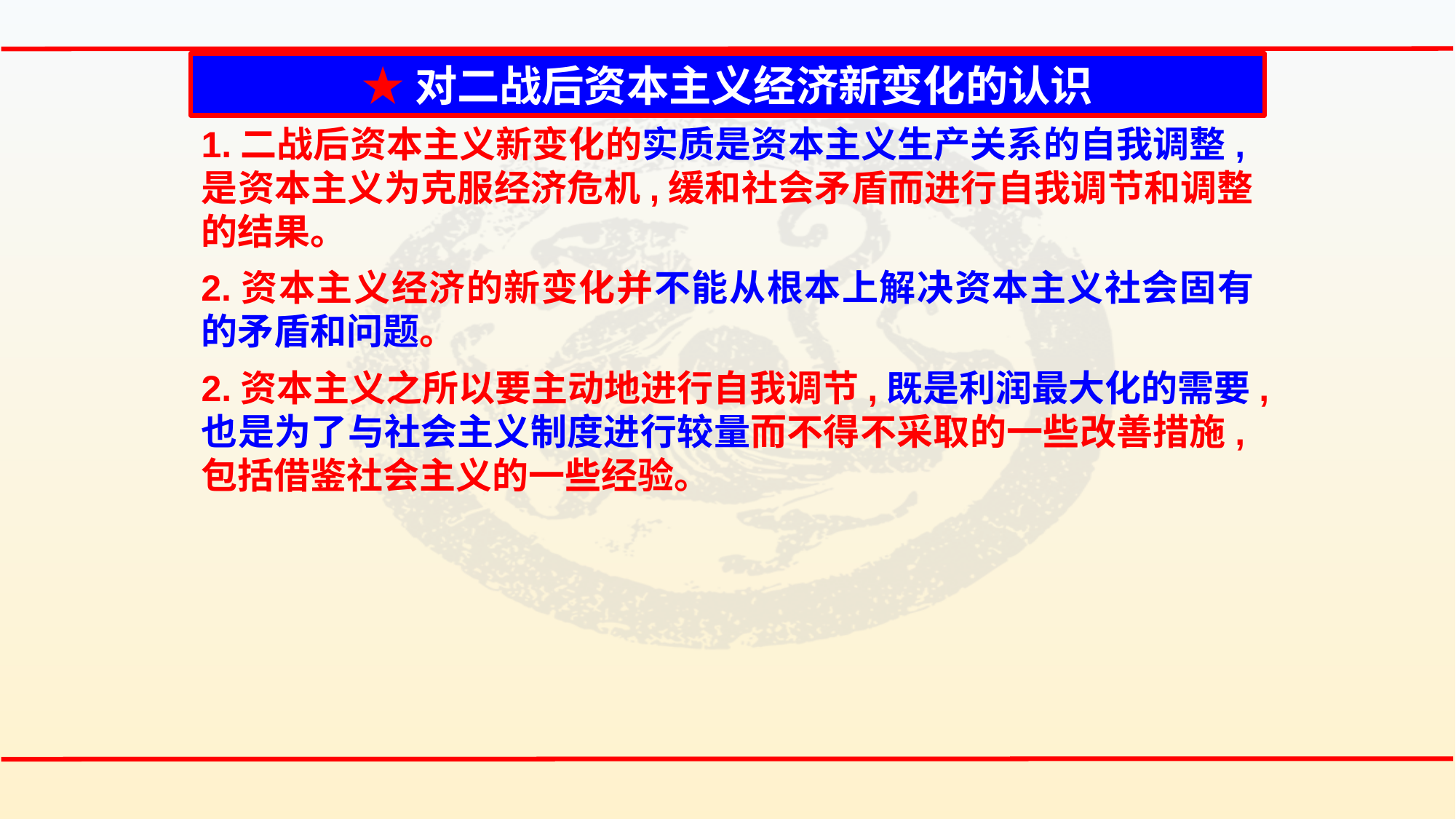

★对二战后资本主义经济新变化的认识
1.二战后资本主义新变化的实质是资本主义生产关系的自我调整,是资本主义为克服经济危机,缓和社会矛盾而进行自我调节和调整的结果。
2.资本主义经济的新变化并不能从根本上解决资本主义社会固有的矛盾和问题。
2.资本主义之所以要主动地进行自我调节,既是利润最大化的需要,也是为了与社会主义制度进行较量而不得不采取的一些改善措施,包括借鉴社会主义的一些经验。